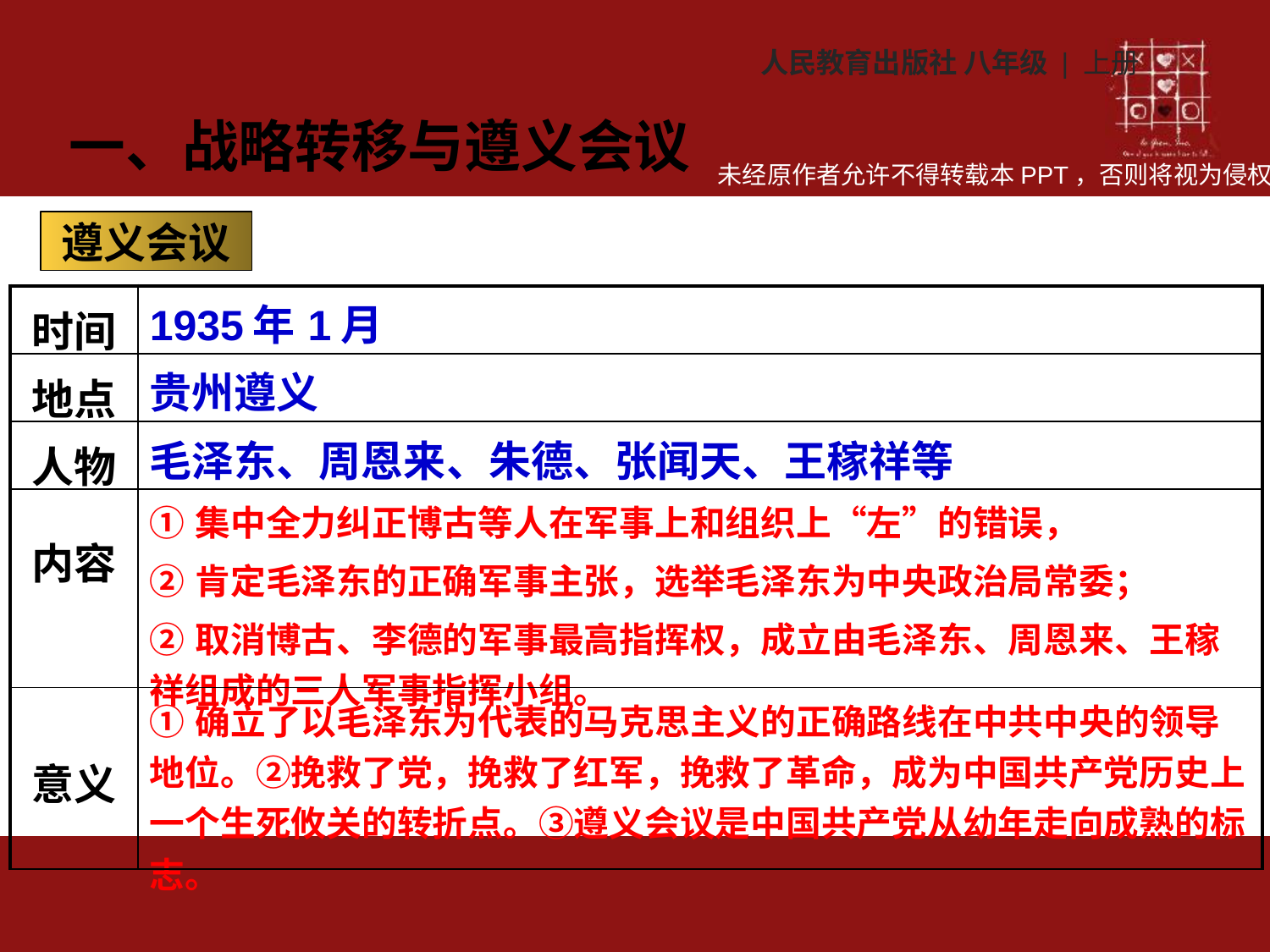

人民教育出版社 八年级 | 上册
一、战略转移与遵义会议
遵义会议

| 时间 | 1935年1月 |
| --- | --- |
| 地点 | 贵州遵义 |
| 人物 | 毛泽东、周恩来、朱德、张闻天、王稼祥等 |
| 内容 | ①集中全力纠正博古等人在军事上和组织上“左”的错误， ②肯定毛泽东的正确军事主张，选举毛泽东为中央政治局常委； ②取消博古、李德的军事最高指挥权，成立由毛泽东、周恩来、王稼祥组成的三人军事指挥小组。 |
| 意义 | ①确立了以毛泽东为代表的马克思主义的正确路线在中共中央的领导地位。②挽救了党，挽救了红军，挽救了革命，成为中国共产党历史上一个生死攸关的转折点。③遵义会议是中国共产党从幼年走向成熟的标志。 |